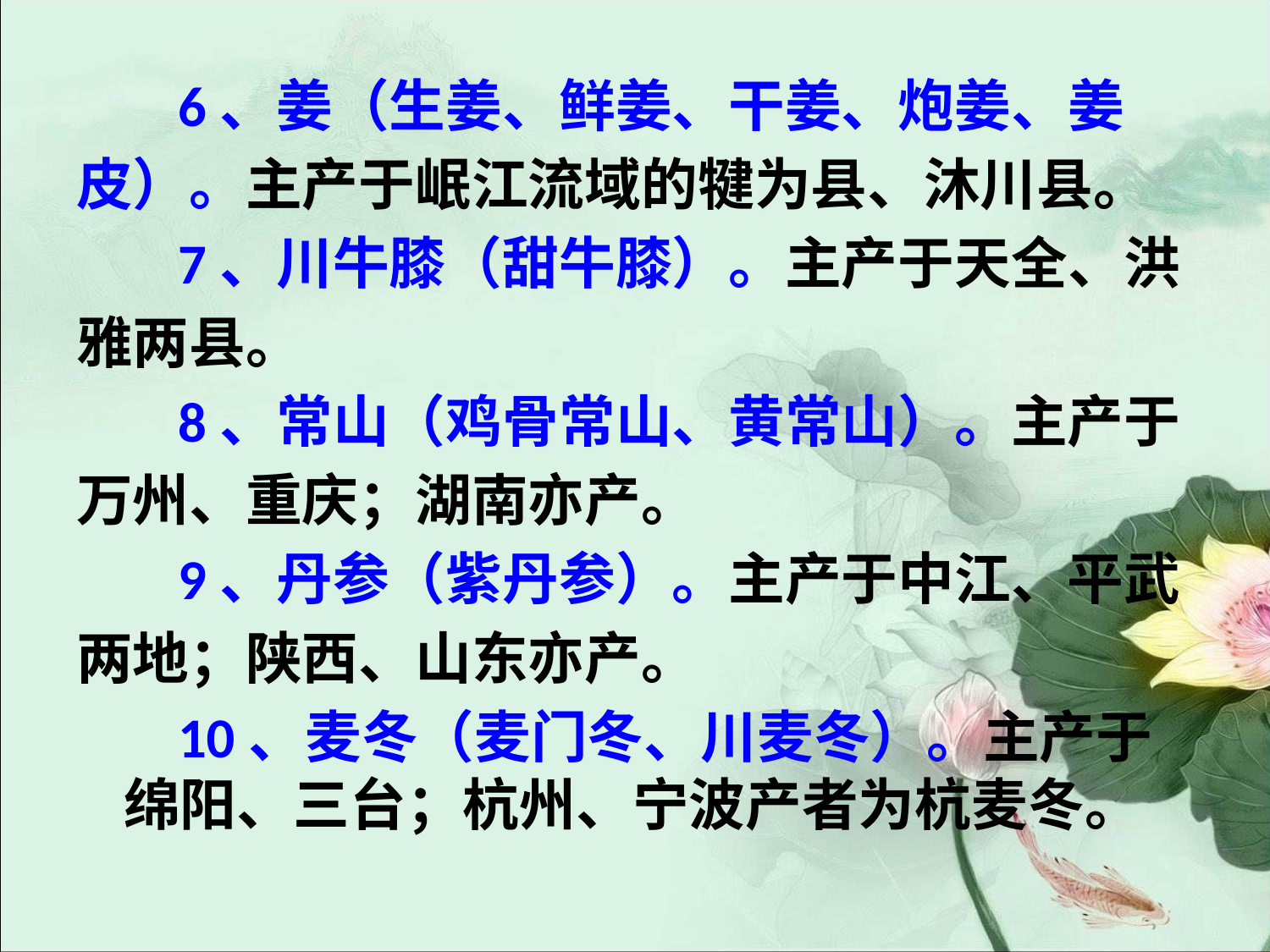

#
        6、姜（生姜、鲜姜、干姜、炮姜、姜
皮）。主产于岷江流域的犍为县、沐川县。
        7、川牛膝（甜牛膝）。主产于天全、洪
雅两县。
        8、常山（鸡骨常山、黄常山）。主产于
万州、重庆；湖南亦产。
        9、丹参（紫丹参）。主产于中江、平武
两地；陕西、山东亦产。
        10、麦冬（麦门冬、川麦冬）。主产于绵阳、三台；杭州、宁波产者为杭麦冬。